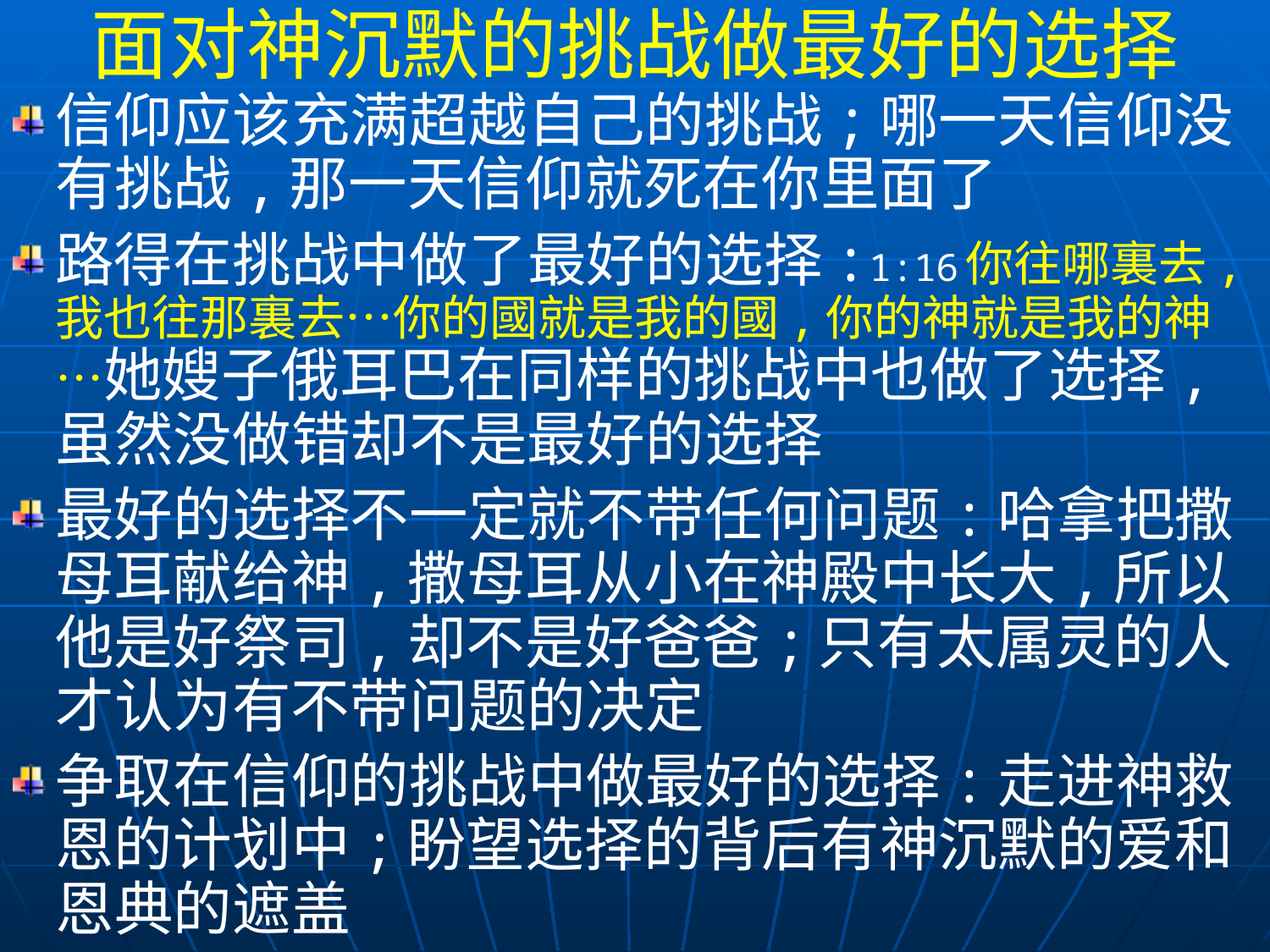

面对神沉默的挑战做最好的选择
信仰应该充满超越自己的挑战;哪一天信仰没有挑战,那一天信仰就死在你里面了
路得在挑战中做了最好的选择:1:16你往哪裏去,我也往那裏去…你的國就是我的國,你的神就是我的神…她嫂子俄耳巴在同样的挑战中也做了选择,虽然没做错却不是最好的选择
最好的选择不一定就不带任何问题:哈拿把撒母耳献给神,撒母耳从小在神殿中长大,所以他是好祭司,却不是好爸爸;只有太属灵的人才认为有不带问题的决定
争取在信仰的挑战中做最好的选择:走进神救恩的计划中;盼望选择的背后有神沉默的爱和恩典的遮盖